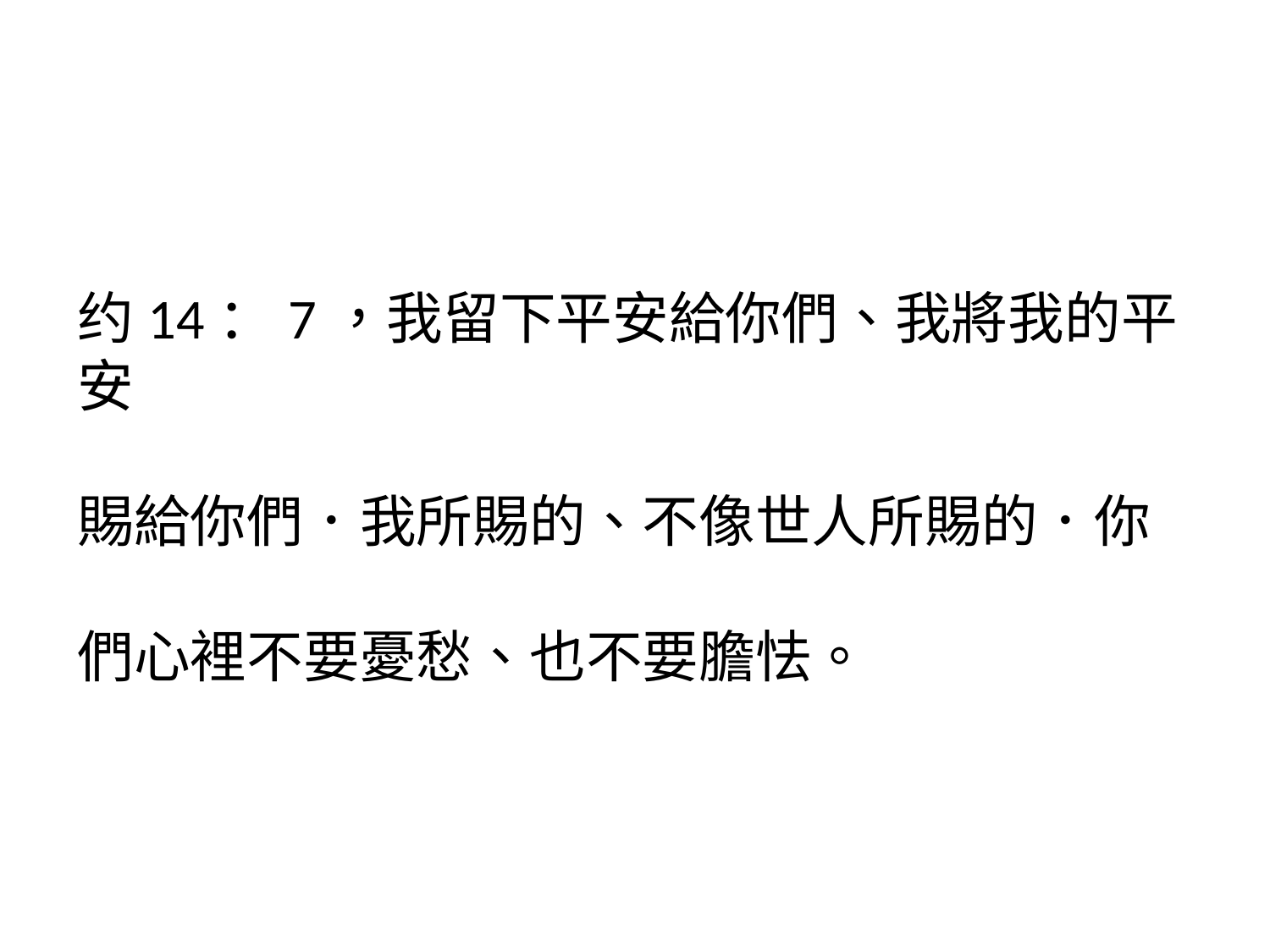

约14：7，我留下平安給你們、我將我的平安

賜給你們．我所賜的、不像世人所賜的．你

們心裡不要憂愁、也不要膽怯。